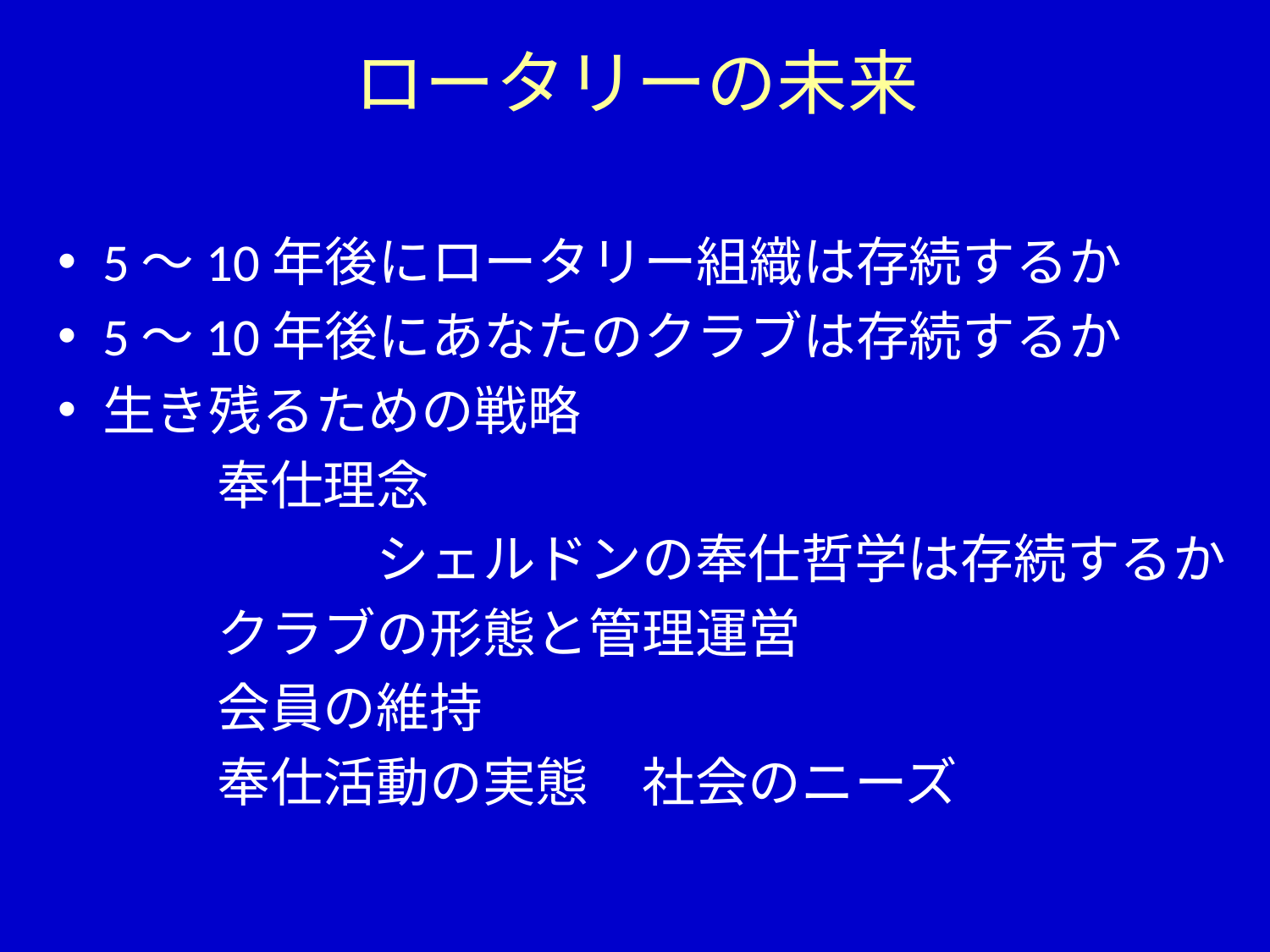

# ロータリーの未来
5～10年後にロータリー組織は存続するか
5～10年後にあなたのクラブは存続するか
生き残るための戦略
　　　奉仕理念
　　　　　　シェルドンの奉仕哲学は存続するか
　　　クラブの形態と管理運営
　　　会員の維持
　　　奉仕活動の実態　社会のニーズ